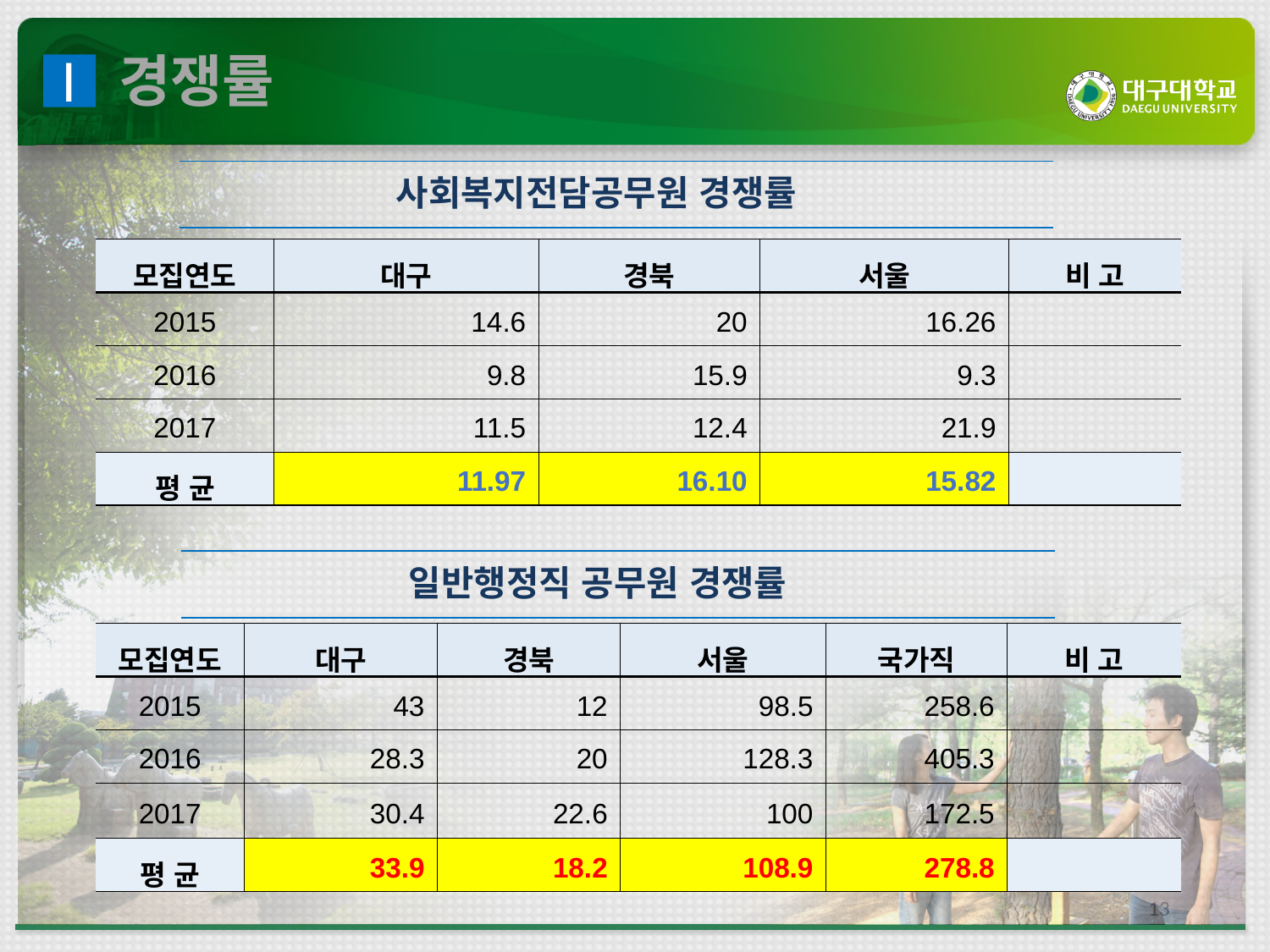

경쟁률
Ⅰ

사회복지전담공무원 경쟁률
| 모집연도 | 대구 | 경북 | 서울 | 비 고 |
| --- | --- | --- | --- | --- |
| 2015 | 14.6 | 20 | 16.26 |  |
| 2016 | 9.8 | 15.9 | 9.3 |  |
| 2017 | 11.5 | 12.4 | 21.9 |  |
| 평 균 | 11.97 | 16.10 | 15.82 |  |

일반행정직 공무원 경쟁률
| 모집연도 | 대구 | 경북 | 서울 | 국가직 | 비 고 |
| --- | --- | --- | --- | --- | --- |
| 2015 | 43 | 12 | 98.5 | 258.6 |  |
| 2016 | 28.3 | 20 | 128.3 | 405.3 |  |
| 2017 | 30.4 | 22.6 | 100 | 172.5 |  |
| 평 균 | 33.9 | 18.2 | 108.9 | 278.8 |  |
13